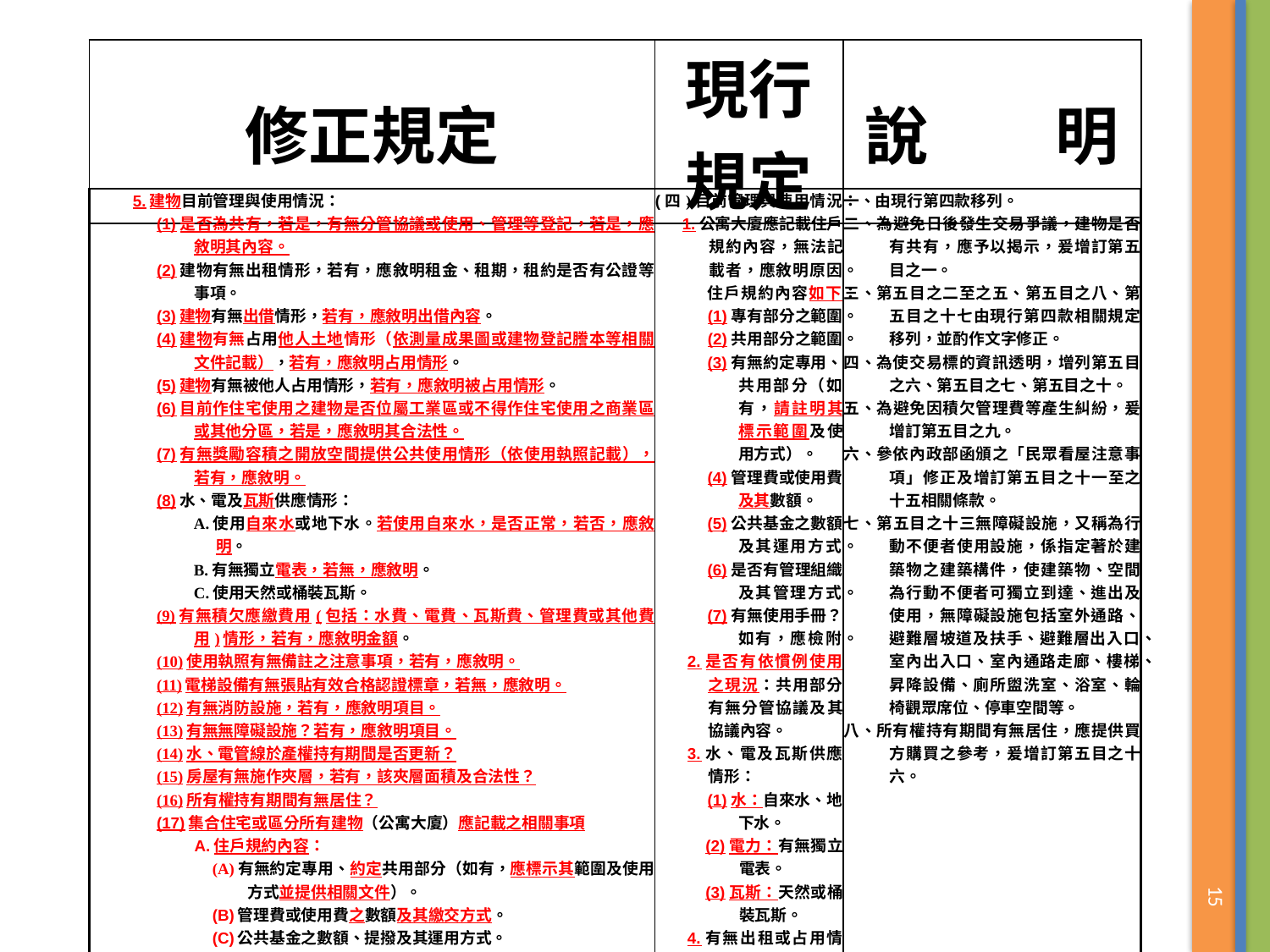

| 修正規定 | 現行規定 | 說　　明 |
| --- | --- | --- |
| 5.建物目前管理與使用情況： (1)是否為共有，若是，有無分管協議或使用、管理等登記，若是，應敘明其內容。 (2)建物有無出租情形，若有，應敘明租金、租期，租約是否有公證等事項。 (3)建物有無出借情形，若有，應敘明出借內容。 (4)建物有無占用他人土地情形（依測量成果圖或建物登記謄本等相關文件記載），若有，應敘明占用情形。 (5)建物有無被他人占用情形，若有，應敘明被占用情形。 (6)目前作住宅使用之建物是否位屬工業區或不得作住宅使用之商業區或其他分區，若是，應敘明其合法性。 (7)有無獎勵容積之開放空間提供公共使用情形（依使用執照記載），若有，應敘明。 (8)水、電及瓦斯供應情形： A.使用自來水或地下水。若使用自來水，是否正常，若否，應敘明。 B.有無獨立電表，若無，應敘明。 C.使用天然或桶裝瓦斯。 (9)有無積欠應繳費用(包括：水費、電費、瓦斯費、管理費或其他費用)情形，若有，應敘明金額。 (10)使用執照有無備註之注意事項，若有，應敘明。 (11)電梯設備有無張貼有效合格認證標章，若無，應敘明。 (12)有無消防設施，若有，應敘明項目。 (13)有無無障礙設施？若有，應敘明項目。 (14)水、電管線於產權持有期間是否更新？ (15)房屋有無施作夾層，若有，該夾層面積及合法性？ (16)所有權持有期間有無居住？ (17)集合住宅或區分所有建物（公寓大廈）應記載之相關事項 A.住戶規約內容： (A)有無約定專用、約定共用部分（如有，應標示其範圍及使用方式並提供相關文件）。 (B)管理費或使用費之數額及其繳交方式。 (C)公共基金之數額、提撥及其運用方式。 (D)是否有管理組織及其管理方式。 (E)有無使用手冊？若有，應檢附。 B.有無規約以外特殊使用及其限制 (A)共用部分有無分管協議，若有，應敘明協議內容。 (B)使用專有部分有無限制，若有，應敘明限制內容。 (C)有無公共設施重大修繕(所有權人另須付費)決議？若有，應敘明其內容。 (D)有無管理維護公司？若有，應敘明。 | (四)目前管理與使用情況： 1.公寓大廈應記載住戶規約內容，無法記載者，應敘明原因。 住戶規約內容如下： (1)專有部分之範圍。 (2)共用部分之範圍。 (3)有無約定專用、共用部分（如有，請註明其標示範圍及使用方式）。 (4)管理費或使用費及其數額。 (5)公共基金之數額及其運用方式。 (6)是否有管理組織及其管理方式。 (7)有無使用手冊？如有，應檢附。 2.是否有依慣例使用之現況：共用部分有無分管協議及其協議內容。 3.水、電及瓦斯供應情形： (1)水：自來水、地下水。 (2)電力：有無獨立電表。 (3)瓦斯：天然或桶裝瓦斯。 4.有無出租或占用情形？ | 一、由現行第四款移列。 二、為避免日後發生交易爭議，建物是否有共有，應予以揭示，爰增訂第五目之一。 三、第五目之二至之五、第五目之八、第五目之十七由現行第四款相關規定移列，並酌作文字修正。 四、為使交易標的資訊透明，增列第五目之六、第五目之七、第五目之十。 五、為避免因積欠管理費等產生糾紛，爰增訂第五目之九。 六、參依內政部函頒之「民眾看屋注意事項」修正及增訂第五目之十一至之十五相關條款。 七、第五目之十三無障礙設施，又稱為行動不便者使用設施，係指定著於建築物之建築構件，使建築物、空間為行動不便者可獨立到達、進出及使用，無障礙設施包括室外通路、避難層坡道及扶手、避難層出入口、室內出入口、室內通路走廊、樓梯、昇降設備、廁所盥洗室、浴室、輪椅觀眾席位、停車空間等。 八、所有權持有期間有無居住，應提供買方購買之參考，爰增訂第五目之十六。 |
| --- | --- | --- |
15